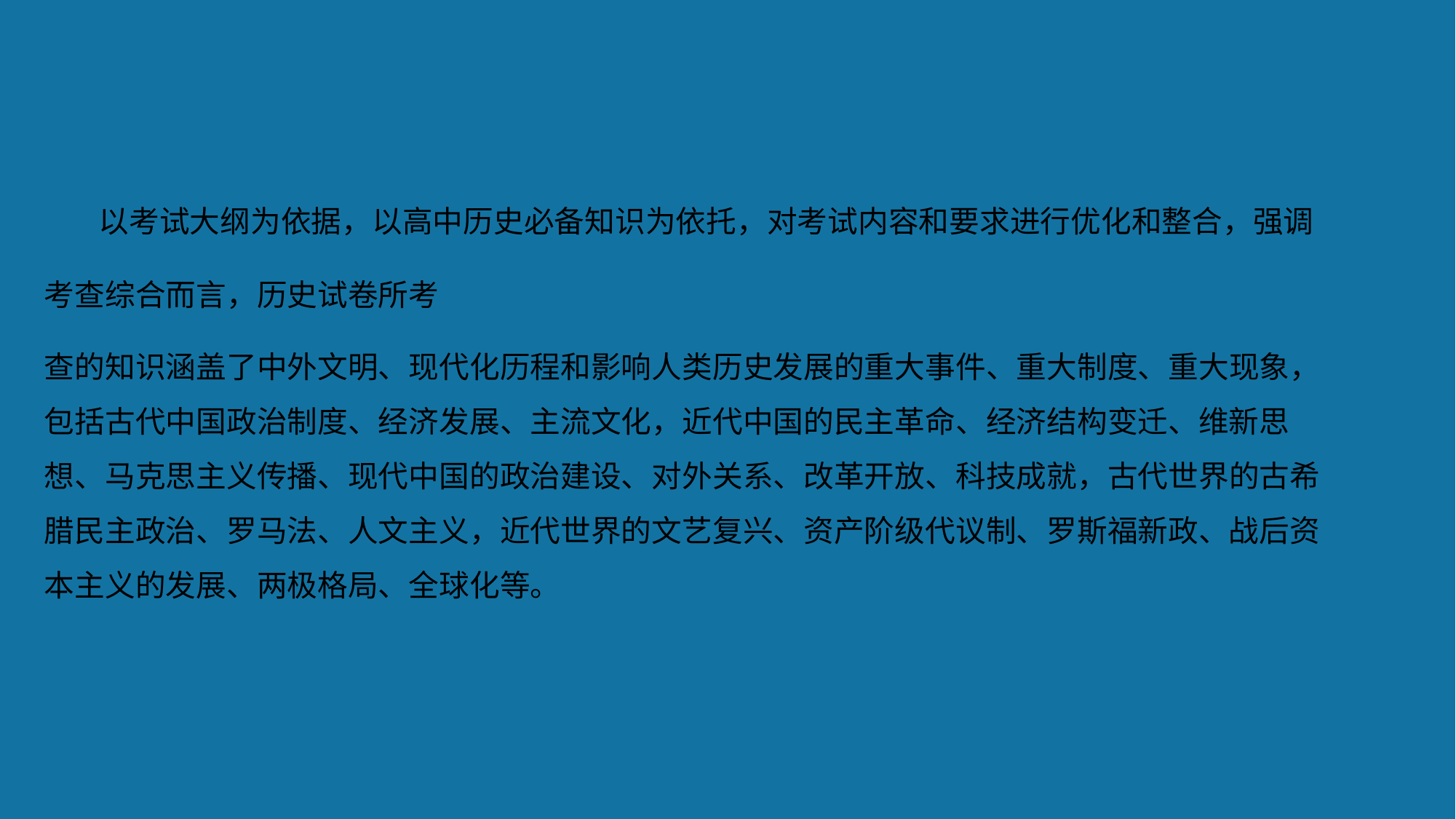

2. 强调必备知识，避免偏、难、怪、深（不局限于教材）
       以考试大纲为依据，以高中历史必备知识为依托，对考试内容和要求进行优化和整合，强调考查综合而言，历史试卷所考历史学科的主干知识。
查的知识涵盖了中外文明、现代化历程和影响人类历史发展的重大事件、重大制度、重大现象，包括古代中国政治制度、经济发展、主流文化，近代中国的民主革命、经济结构变迁、维新思想、马克思主义传播、现代中国的政治建设、对外关系、改革开放、科技成就，古代世界的古希腊民主政治、罗马法、人文主义，近代世界的文艺复兴、资产阶级代议制、罗斯福新政、战后资本主义的发展、两极格局、全球化等。